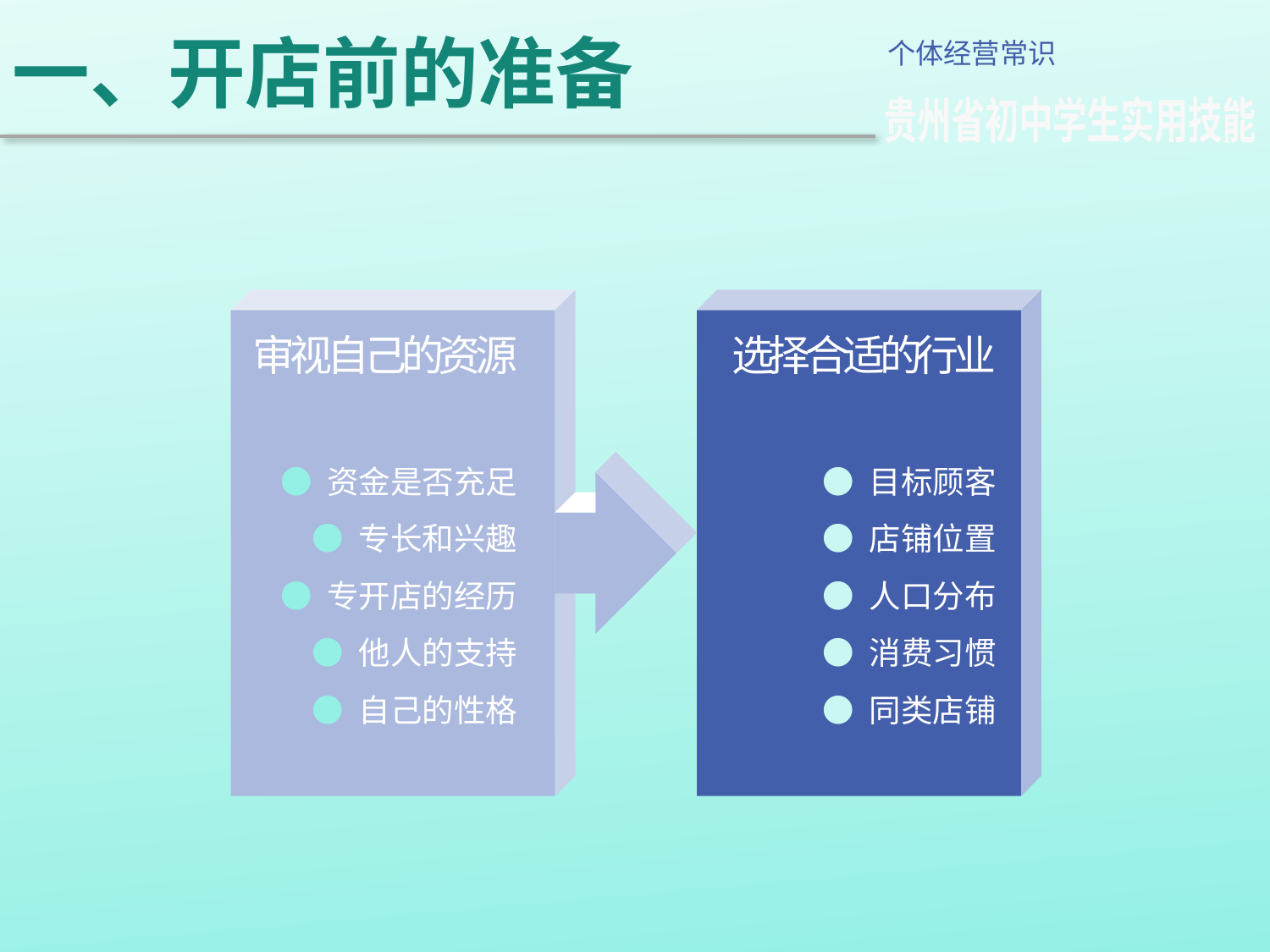

一、开店前的准备
个体经营常识
贵州省初中学生实用技能

审视自己的资源

● 资金是否充足
● 专长和兴趣
● 专开店的经历
● 他人的支持
● 自己的性格

选择合适的行业

● 目标顾客
● 店铺位置
● 人口分布
● 消费习惯
● 同类店铺